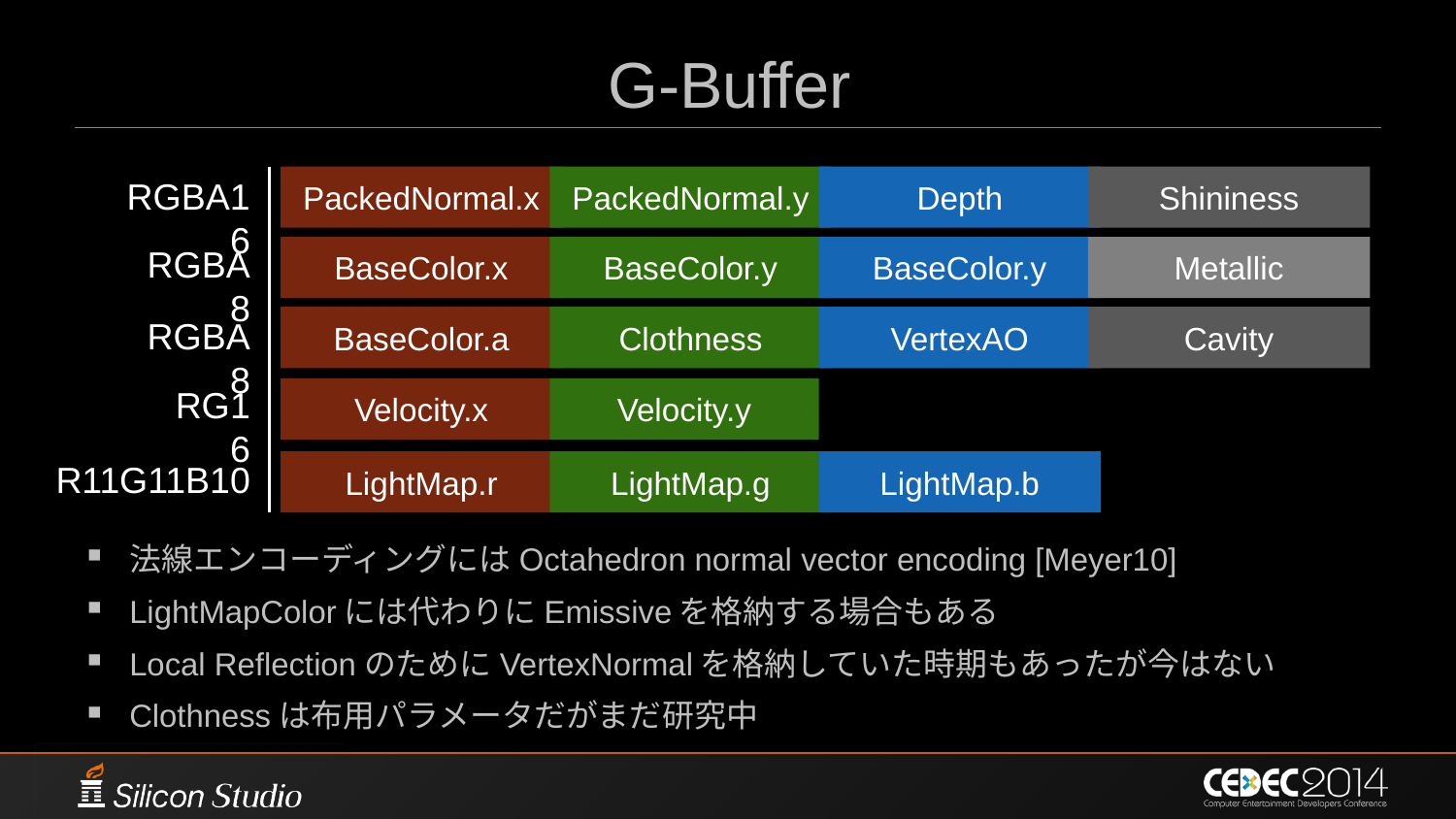

# G-Buffer
RGBA16
PackedNormal.x
PackedNormal.y
Depth
Shininess
RGBA8
BaseColor.x
BaseColor.y
BaseColor.y
Metallic
RGBA8
BaseColor.a
Clothness
VertexAO
Cavity
RG16
Velocity.x
Velocity.y
R11G11B10
LightMap.r
LightMap.g
LightMap.b
法線エンコーディングにはOctahedron normal vector encoding [Meyer10]
LightMapColorには代わりにEmissiveを格納する場合もある
Local ReflectionのためにVertexNormalを格納していた時期もあったが今はない
Clothnessは布用パラメータだがまだ研究中